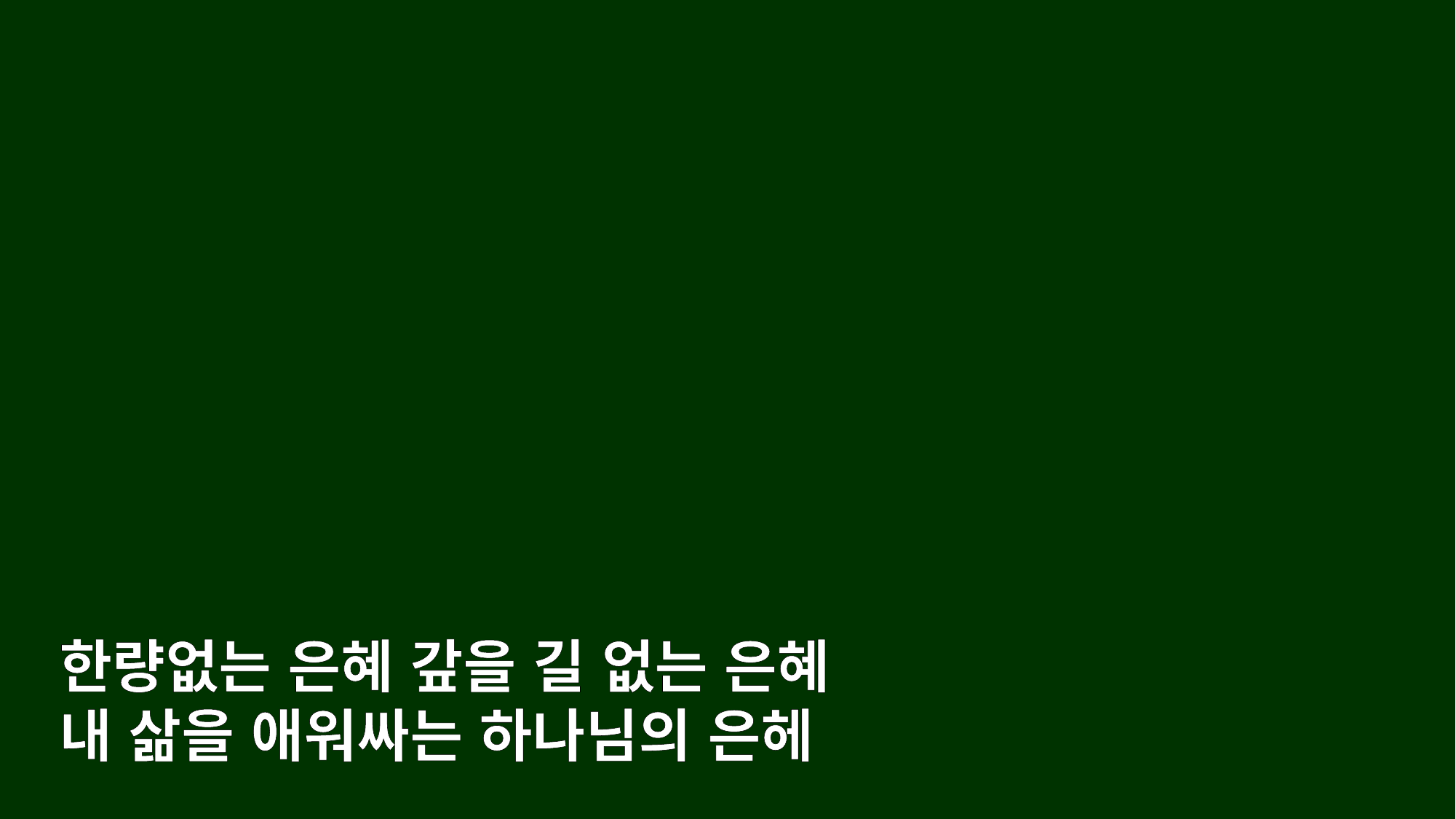

한량없는 은혜 갚을 길 없는 은혜
내 삶을 애워싸는 하나님의 은헤